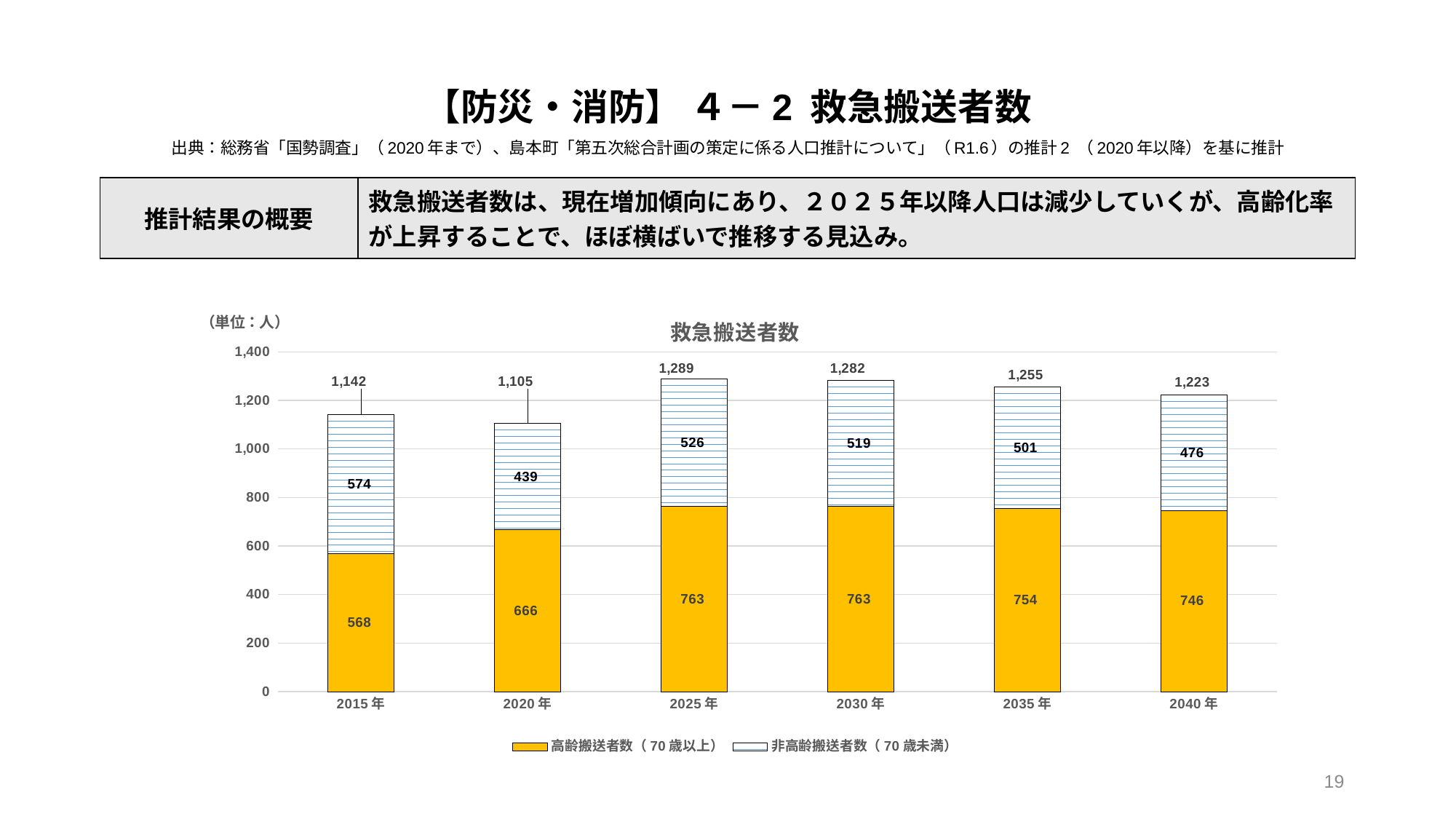

# 【防災・消防】 ４－2 救急搬送者数 出典：総務省「国勢調査」（2020年まで）、島本町「第五次総合計画の策定に係る人口推計について」（R1.6）の推計2 （2020年以降）を基に推計
| 推計結果の概要 | 救急搬送者数は、現在増加傾向にあり、２０２５年以降人口は減少していくが、高齢化率が上昇することで、ほぼ横ばいで推移する見込み。 |
| --- | --- |

### Chart: 救急搬送者数

| Category | 高齢搬送者数（70歳以上） | 非高齢搬送者数（70歳未満） | 搬送者数合計 |
|---|---|---|---|
| 2015年 | 568.0 | 574.0 | 1142.0 |
| 2020年 | 666.0 | 439.0 | 1105.0 |
| 2025年 | 763.3191302076833 | 526.052242575284 | 1289.3713727829672 |
| 2030年 | 762.8162893400176 | 519.4104471320453 | 1282.2267364720628 |
| 2035年 | 754.3817619182025 | 500.6310934722107 | 1255.0128553904133 |
| 2040年 | 746.2417710805721 | 476.28610132713084 | 1222.527872407703 |
19